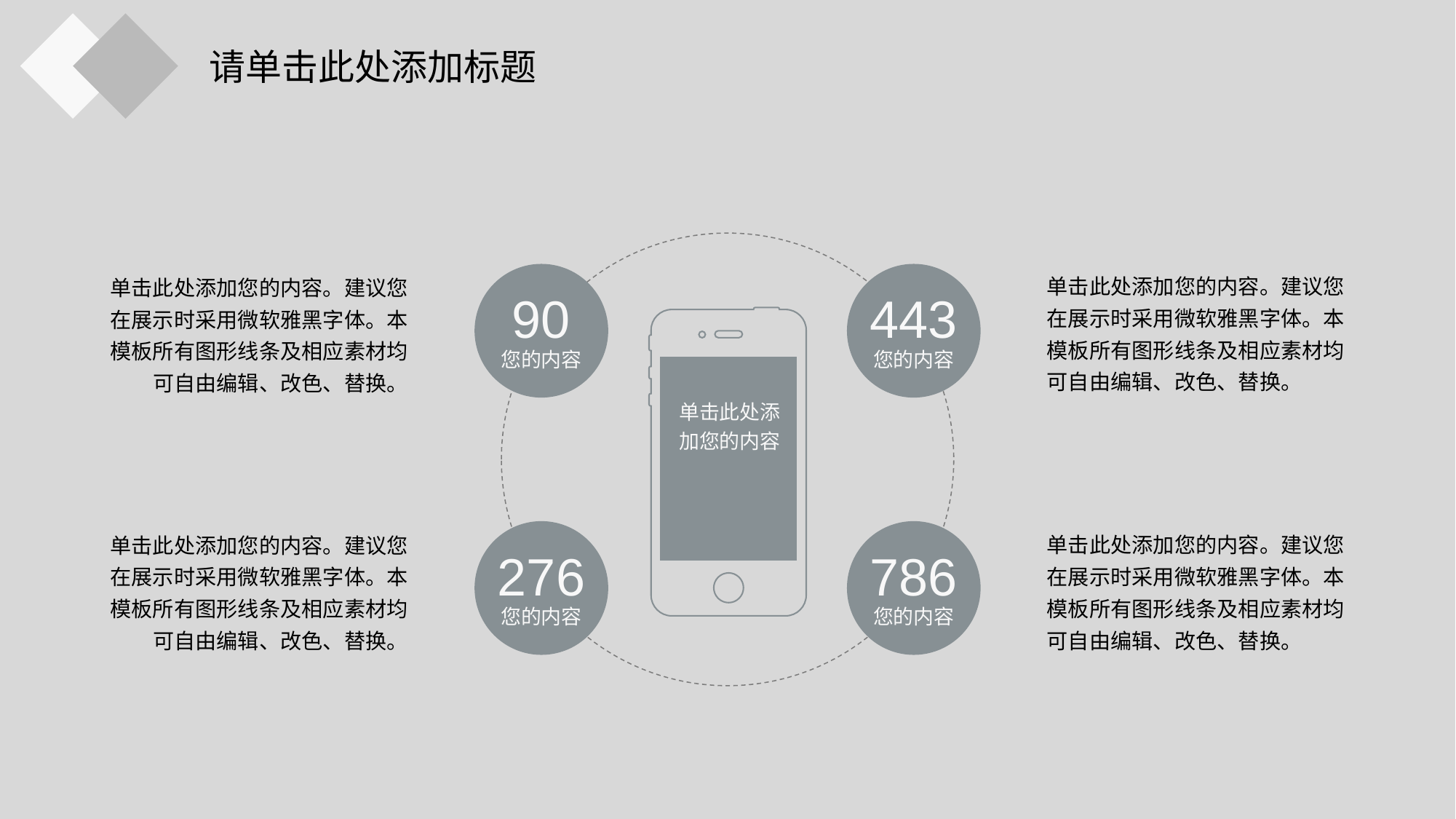

请单击此处添加标题

单击此处添加您的内容。建议您在展示时采用微软雅黑字体。本模板所有图形线条及相应素材均可自由编辑、改色、替换。
单击此处添加您的内容。建议您在展示时采用微软雅黑字体。本模板所有图形线条及相应素材均可自由编辑、改色、替换。
90
443

您的内容
您的内容
单击此处添加您的内容

单击此处添加您的内容。建议您在展示时采用微软雅黑字体。本模板所有图形线条及相应素材均可自由编辑、改色、替换。
单击此处添加您的内容。建议您在展示时采用微软雅黑字体。本模板所有图形线条及相应素材均可自由编辑、改色、替换。
276
786
您的内容
您的内容